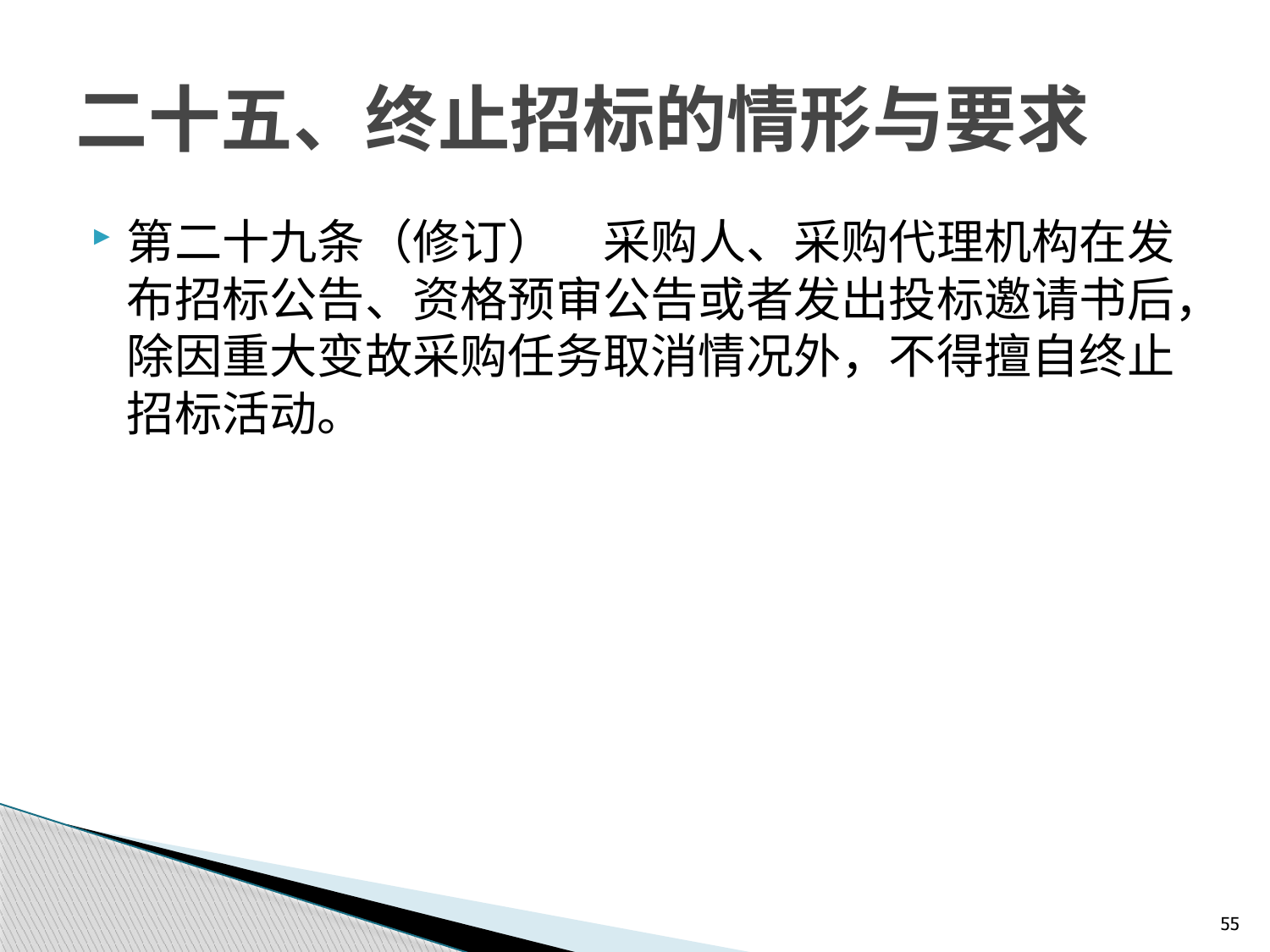

# 二十五、终止招标的情形与要求
第二十九条（修订）　采购人、采购代理机构在发布招标公告、资格预审公告或者发出投标邀请书后，除因重大变故采购任务取消情况外，不得擅自终止招标活动。
55